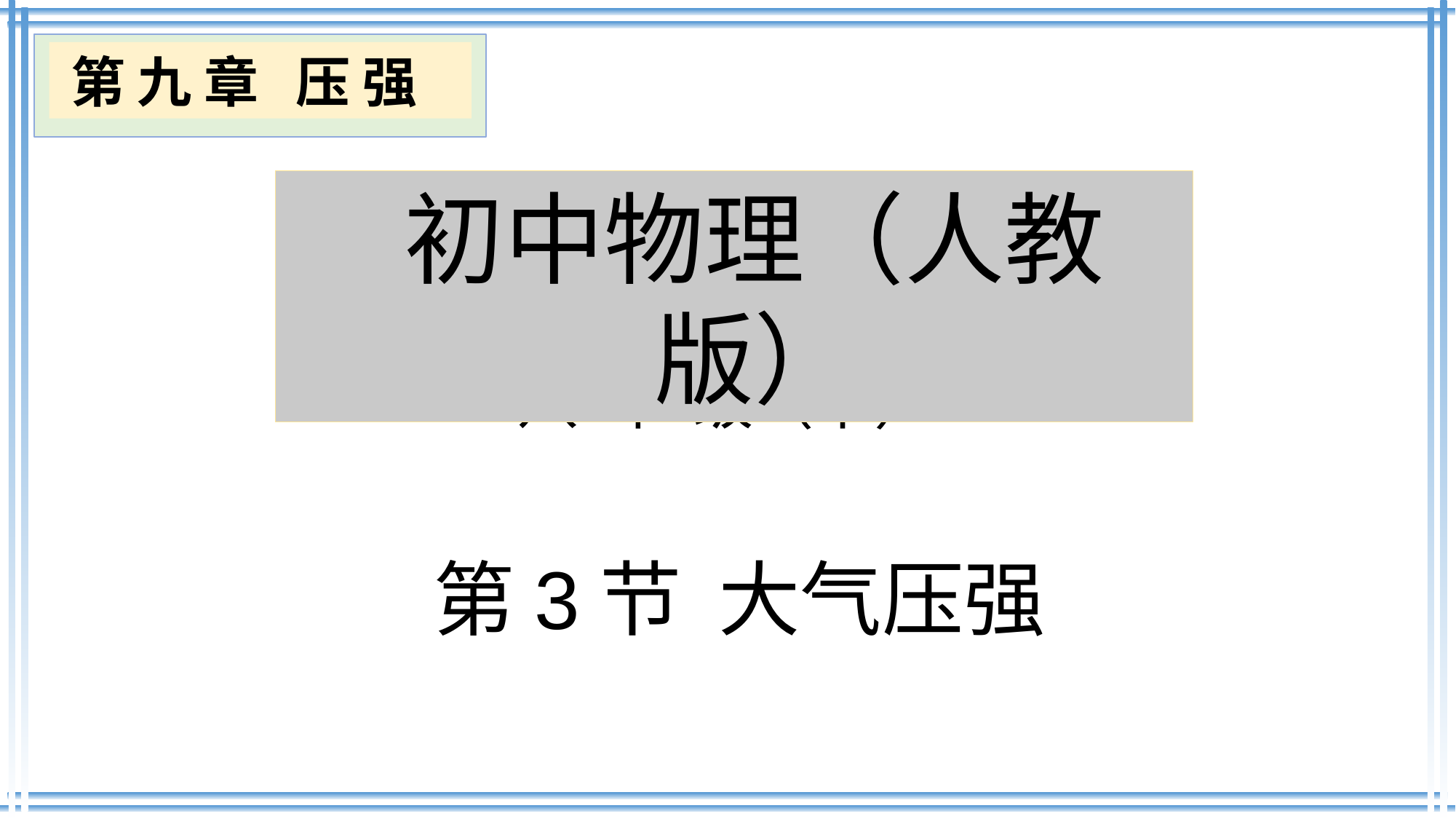

第 九 章   压 强
初中物理（人教版）
八  年  级（下）
第3节  大气压强